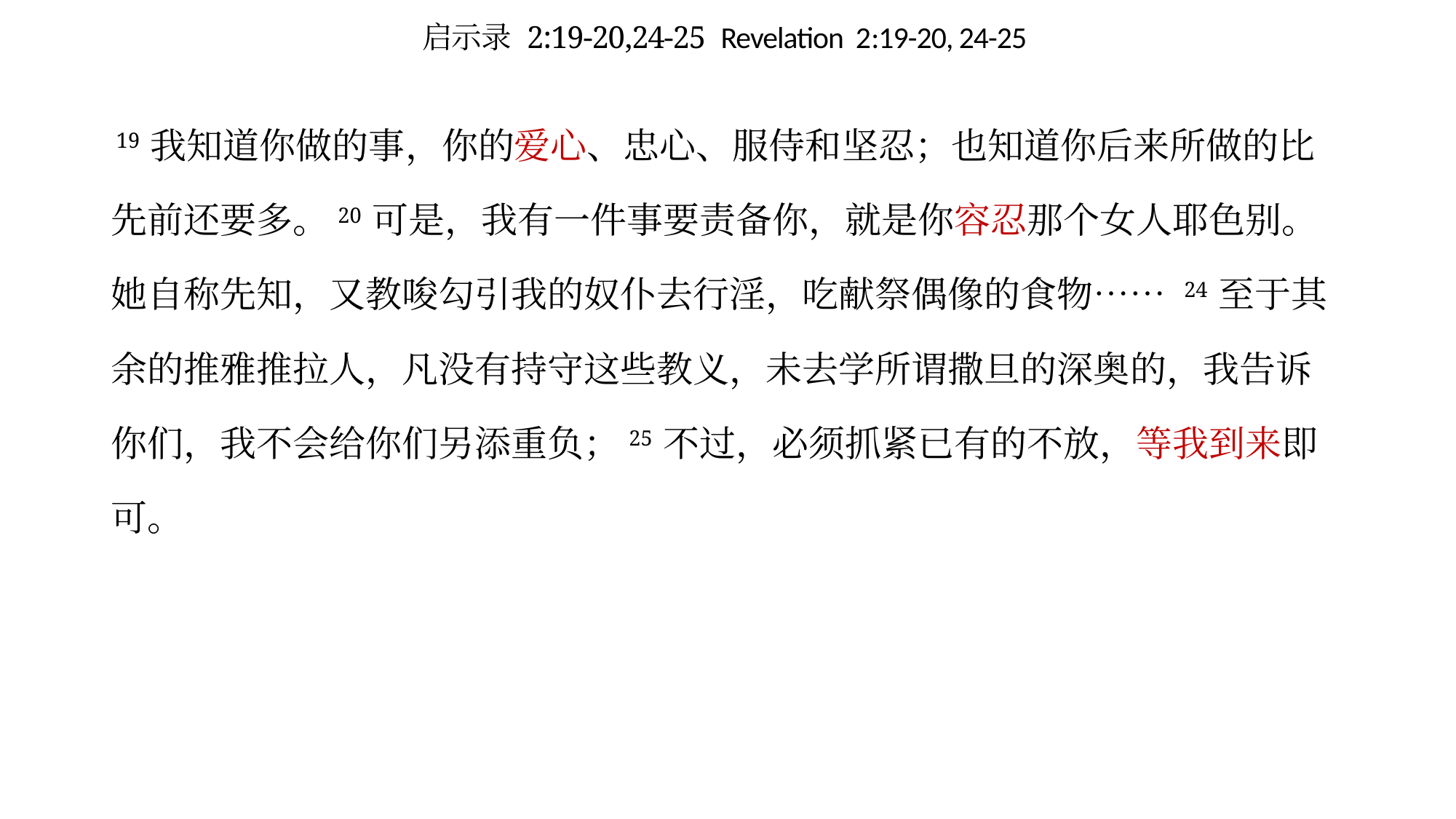

# 启示录 2:19-20,24-25  Revelation  2:19-20, 24-25
 19 我知道你做的事，你的爱心、忠心、服侍和坚忍；也知道你后来所做的比先前还要多。20 可是，我有一件事要责备你，就是你容忍那个女人耶色别。她自称先知，又教唆勾引我的奴仆去行淫，吃献祭偶像的食物…… 24 至于其余的推雅推拉人，凡没有持守这些教义，未去学所谓撒旦的深奥的，我告诉你们，我不会给你们另添重负；25 不过，必须抓紧已有的不放，等我到来即可。